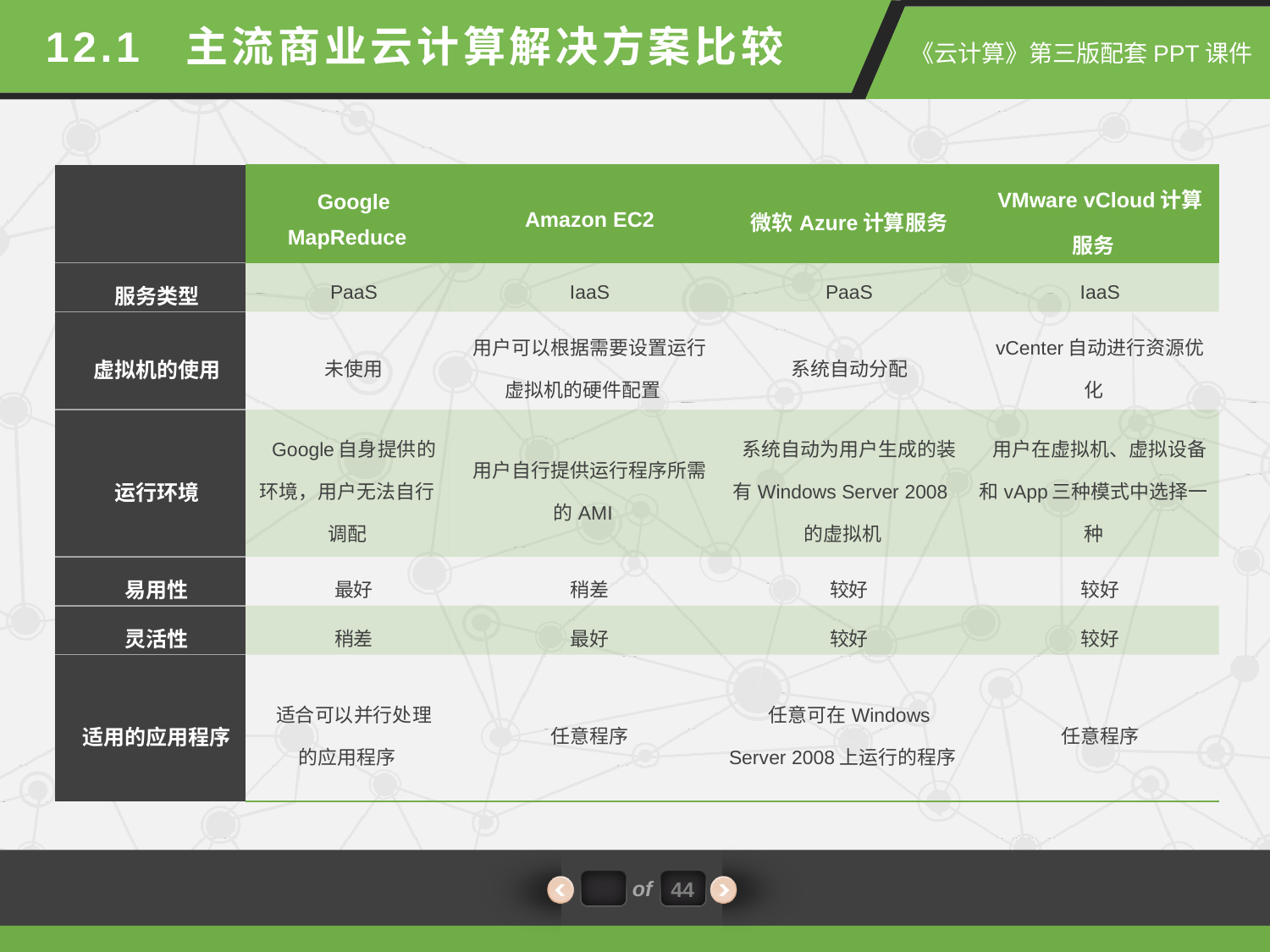

12.1  主流商业云计算解决方案比较
|  | Google MapReduce | Amazon EC2 | 微软Azure计算服务 | VMware vCloud计算服务 |
| --- | --- | --- | --- | --- |
| 服务类型 | PaaS | IaaS | PaaS | IaaS |
| 虚拟机的使用 | 未使用 | 用户可以根据需要设置运行虚拟机的硬件配置 | 系统自动分配 | vCenter自动进行资源优化 |
| 运行环境 | Google自身提供的环境，用户无法自行调配 | 用户自行提供运行程序所需的AMI | 系统自动为用户生成的装有Windows Server 2008的虚拟机 | 用户在虚拟机、虚拟设备和vApp三种模式中选择一种 |
| 易用性 | 最好 | 稍差 | 较好 | 较好 |
| 灵活性 | 稍差 | 最好 | 较好 | 较好 |
| 适用的应用程序 | 适合可以并行处理的应用程序 | 任意程序 | 任意可在Windows Server 2008上运行的程序 | 任意程序 |
17